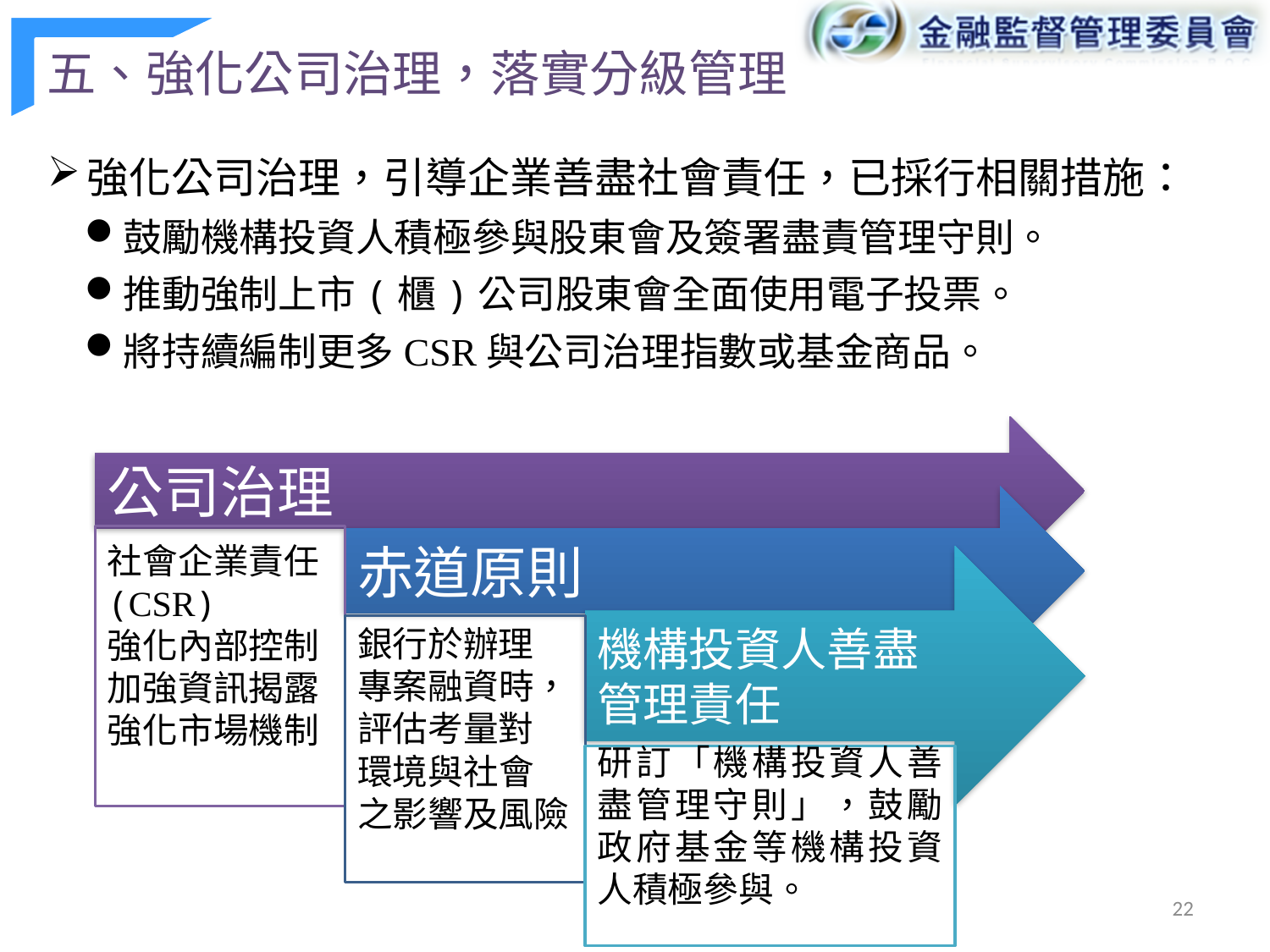

五、強化公司治理，落實分級管理
強化公司治理，引導企業善盡社會責任，已採行相關措施：
鼓勵機構投資人積極參與股東會及簽署盡責管理守則。
推動強制上市(櫃)公司股東會全面使用電子投票。
將持續編制更多CSR與公司治理指數或基金商品。
公司治理
赤道原則
社會企業責任(CSR)
強化內部控制
加強資訊揭露
強化市場機制

機構投資人善盡
管理責任
銀行於辦理
專案融資時，
評估考量對
環境與社會
之影響及風險

研訂「機構投資人善盡管理守則」，鼓勵政府基金等機構投資人積極參與。

22